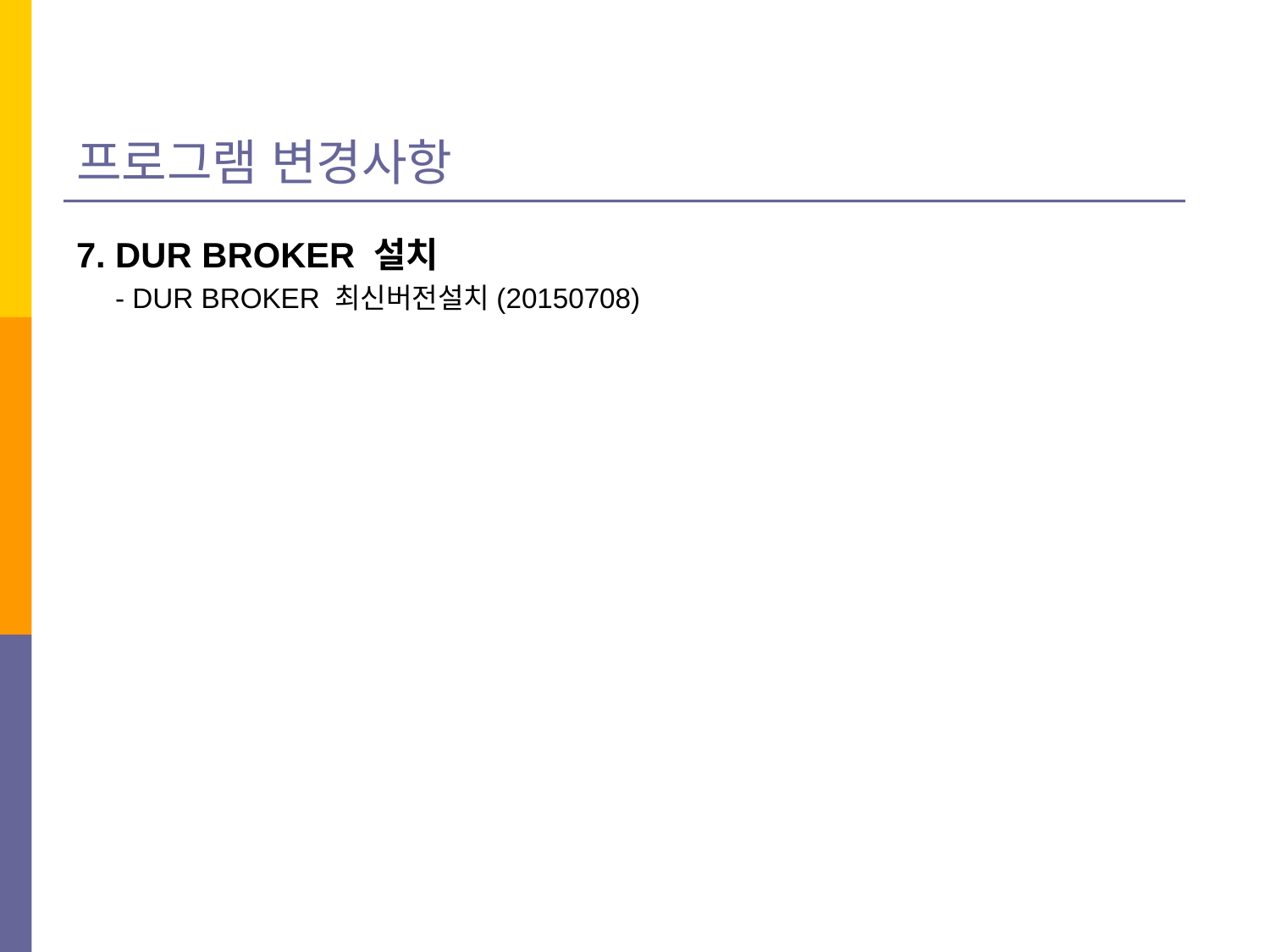

프로그램 변경사항
7. DUR BROKER 설치
     - DUR BROKER 최신버전설치(20150708)